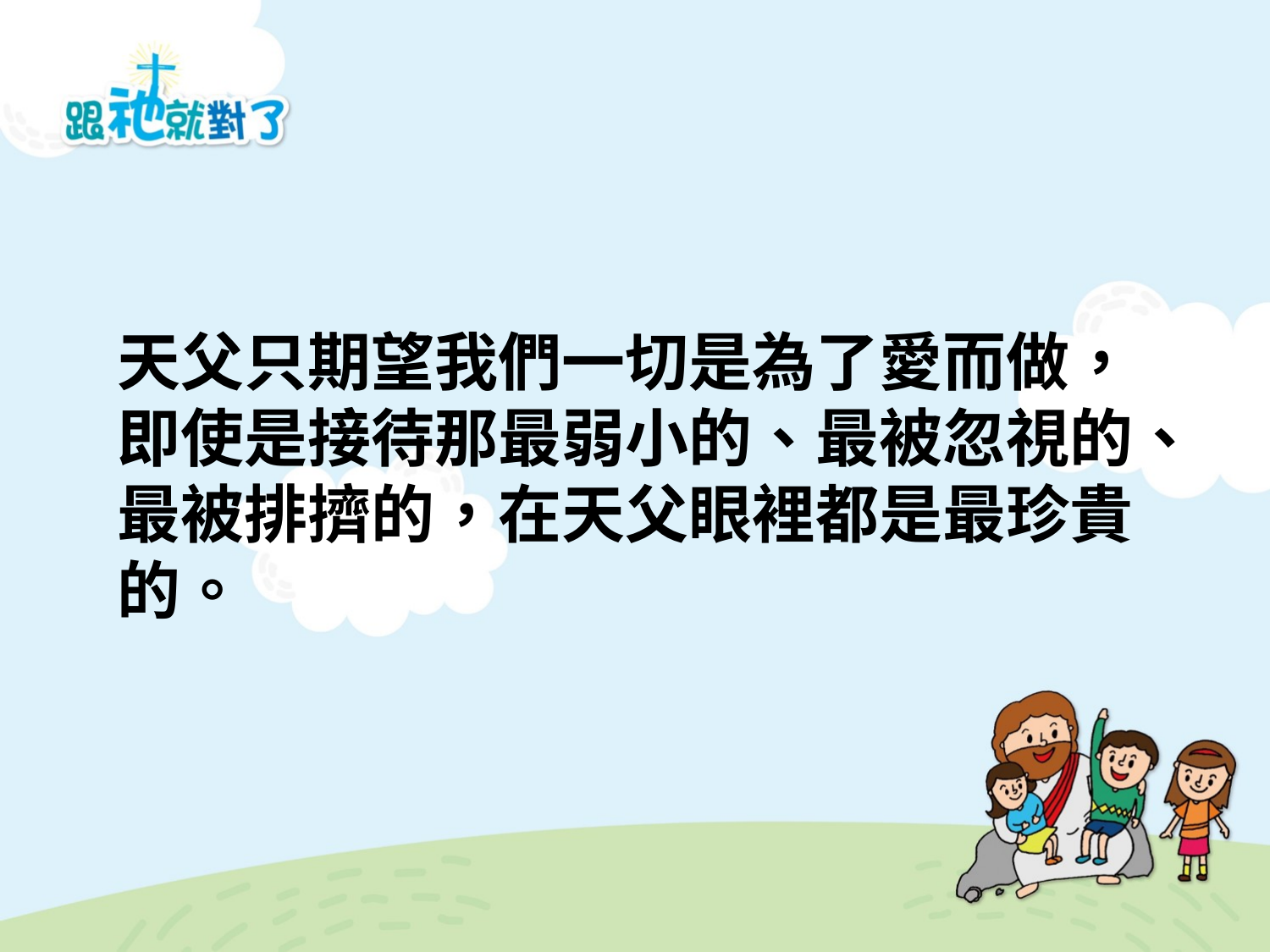

天父只期望我們一切是為了愛而做，即使是接待那最弱小的、最被忽視的、最被排擠的，在天父眼裡都是最珍貴的。